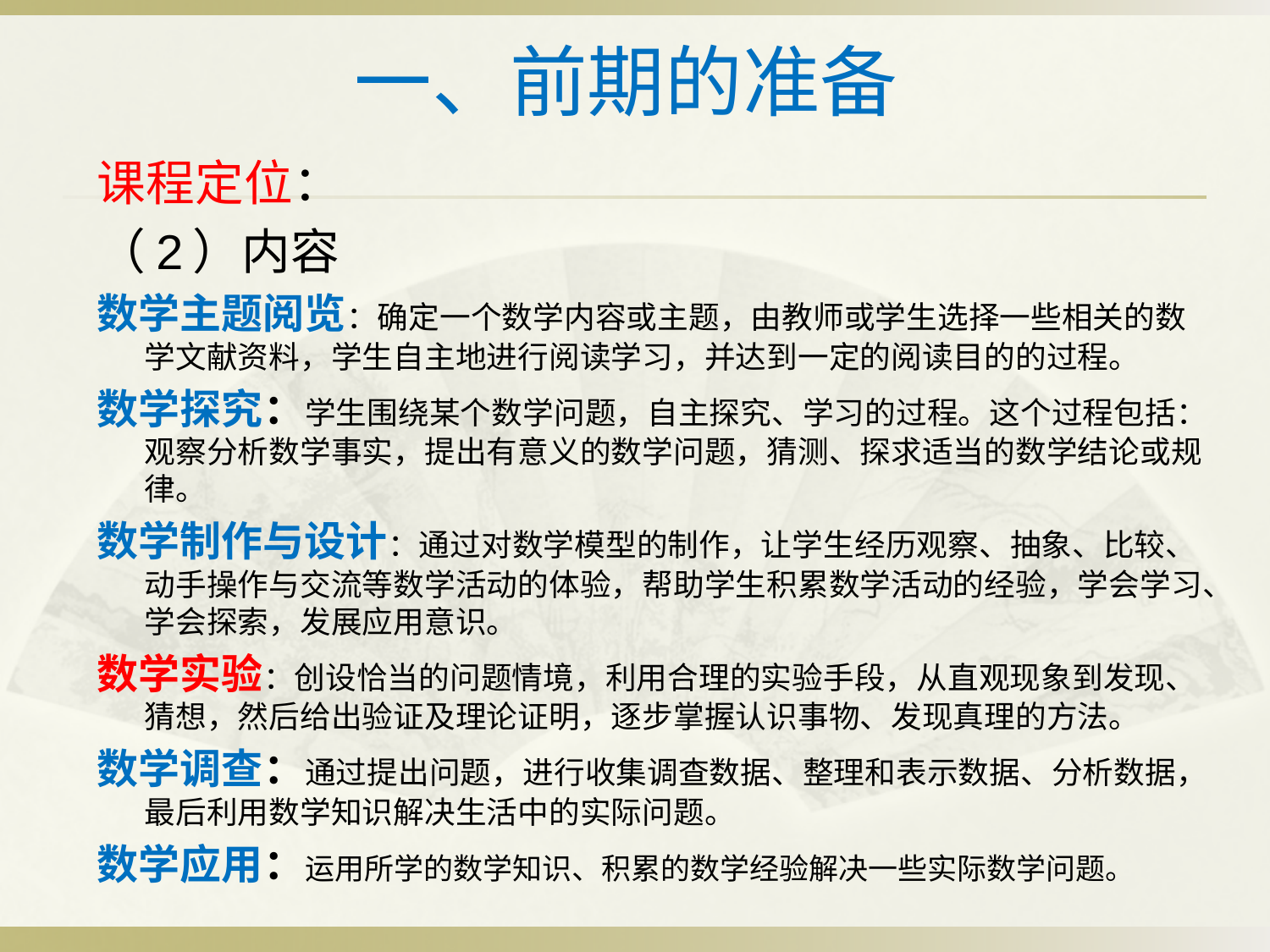

# 一、前期的准备
课程定位：
（2）内容
数学主题阅览：确定一个数学内容或主题，由教师或学生选择一些相关的数学文献资料，学生自主地进行阅读学习，并达到一定的阅读目的的过程。
数学探究：学生围绕某个数学问题，自主探究、学习的过程。这个过程包括：观察分析数学事实，提出有意义的数学问题，猜测、探求适当的数学结论或规律。
数学制作与设计：通过对数学模型的制作，让学生经历观察、抽象、比较、动手操作与交流等数学活动的体验，帮助学生积累数学活动的经验，学会学习、学会探索，发展应用意识。
数学实验：创设恰当的问题情境，利用合理的实验手段，从直观现象到发现、猜想，然后给出验证及理论证明，逐步掌握认识事物、发现真理的方法。
数学调查：通过提出问题，进行收集调查数据、整理和表示数据、分析数据，最后利用数学知识解决生活中的实际问题。
数学应用：运用所学的数学知识、积累的数学经验解决一些实际数学问题。